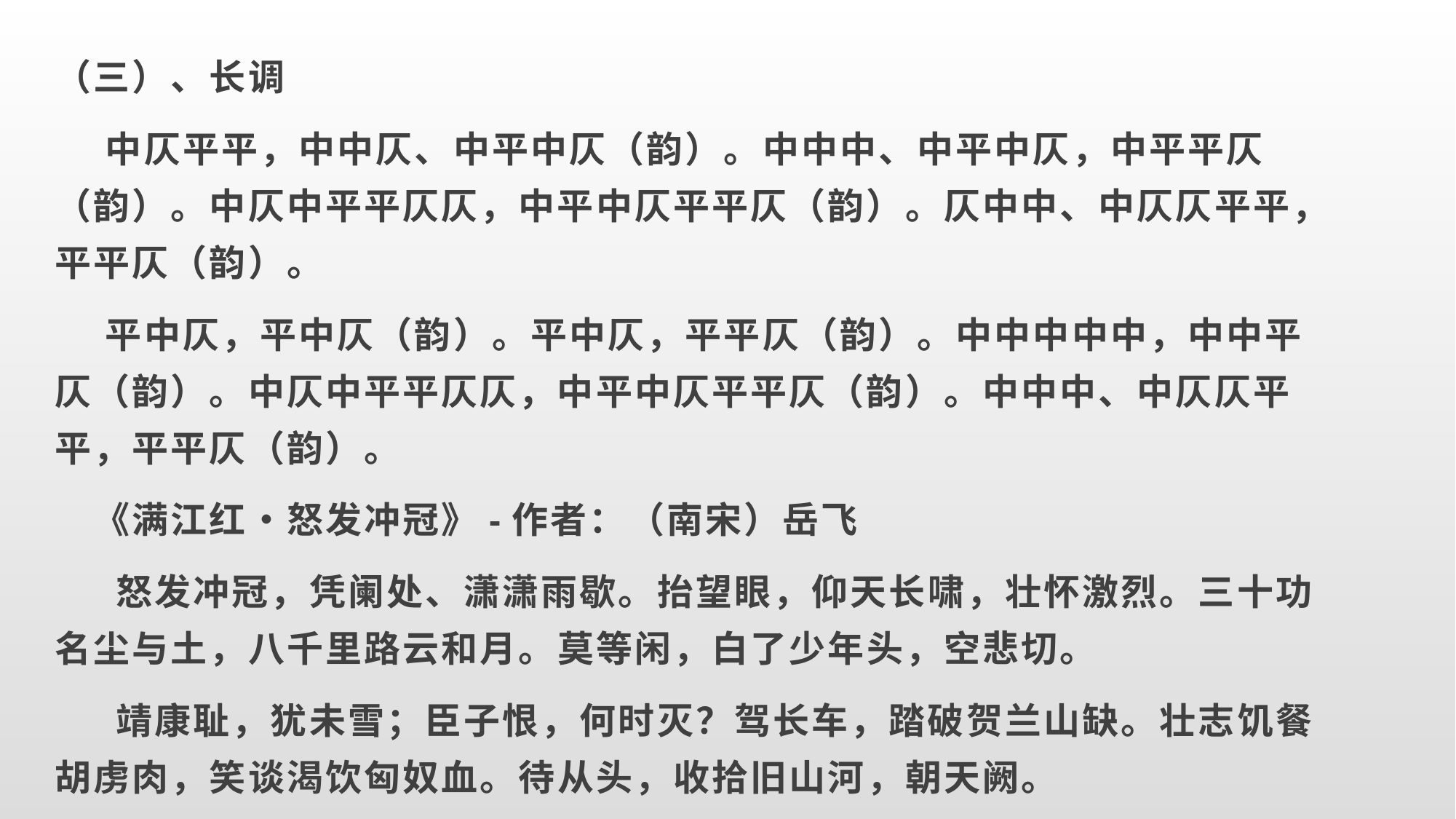

（三）、长调
    中仄平平，中中仄、中平中仄（韵）。中中中、中平中仄，中平平仄（韵）。中仄中平平仄仄，中平中仄平平仄（韵）。仄中中、中仄仄平平，平平仄（韵）。
    平中仄，平中仄（韵）。平中仄，平平仄（韵）。中中中中中，中中平仄（韵）。中仄中平平仄仄，中平中仄平平仄（韵）。中中中、中仄仄平平，平平仄（韵）。
　《满江红•怒发冲冠》-作者：（南宋）岳飞
     怒发冲冠，凭阑处、潇潇雨歇。抬望眼，仰天长啸，壮怀激烈。三十功名尘与土，八千里路云和月。莫等闲，白了少年头，空悲切。
     靖康耻，犹未雪；臣子恨，何时灭？驾长车，踏破贺兰山缺。壮志饥餐胡虏肉，笑谈渴饮匈奴血。待从头，收拾旧山河，朝天阙。